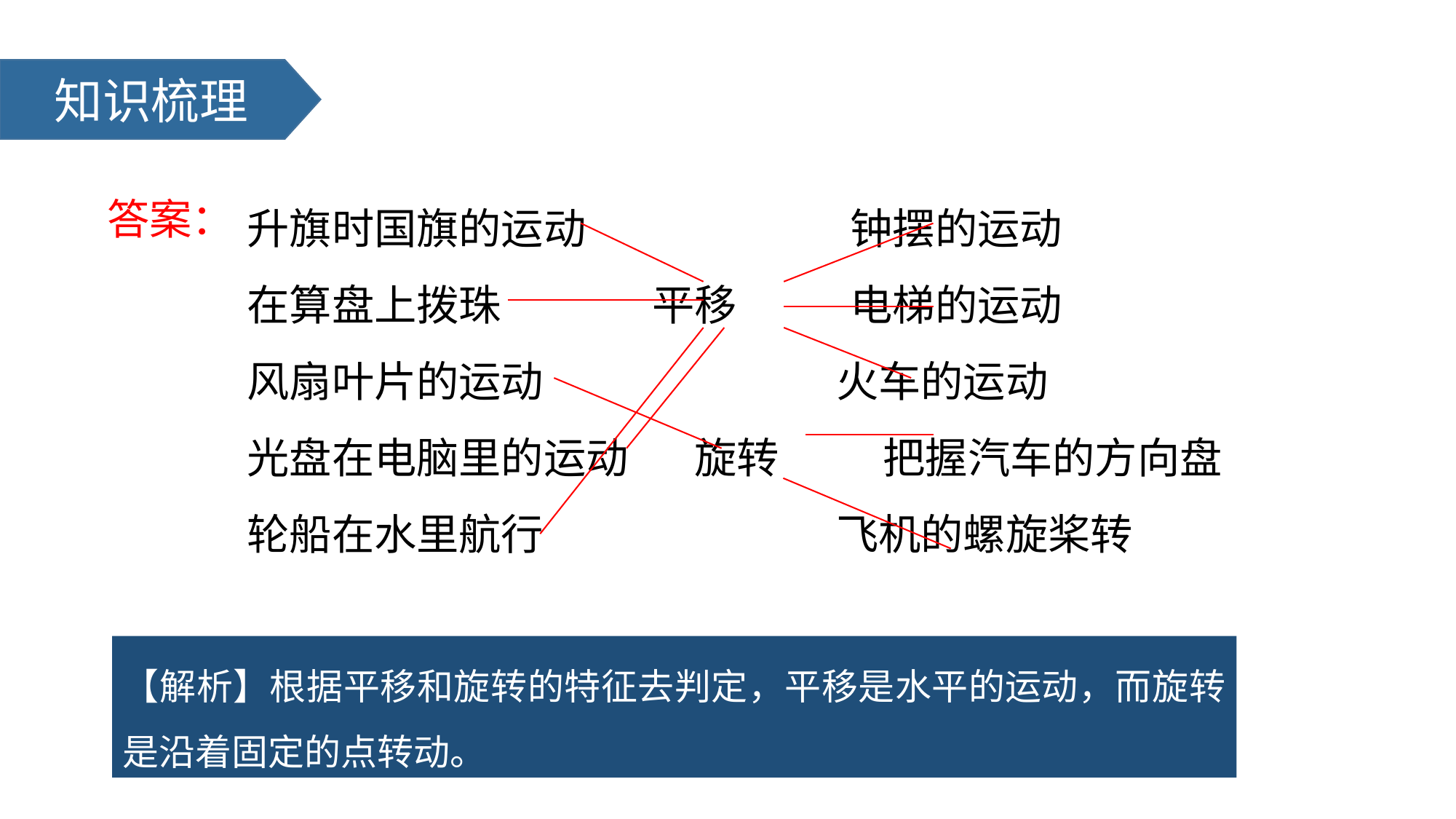

知识梳理
答案：
升旗时国旗的运动                            钟摆的运动
在算盘上拨珠                平移            电梯的运动
风扇叶片的运动                               火车的运动
光盘在电脑里的运动       旋转           把握汽车的方向盘
轮船在水里航行                               飞机的螺旋桨转
【解析】根据平移和旋转的特征去判定，平移是水平的运动，而旋转是沿着固定的点转动。